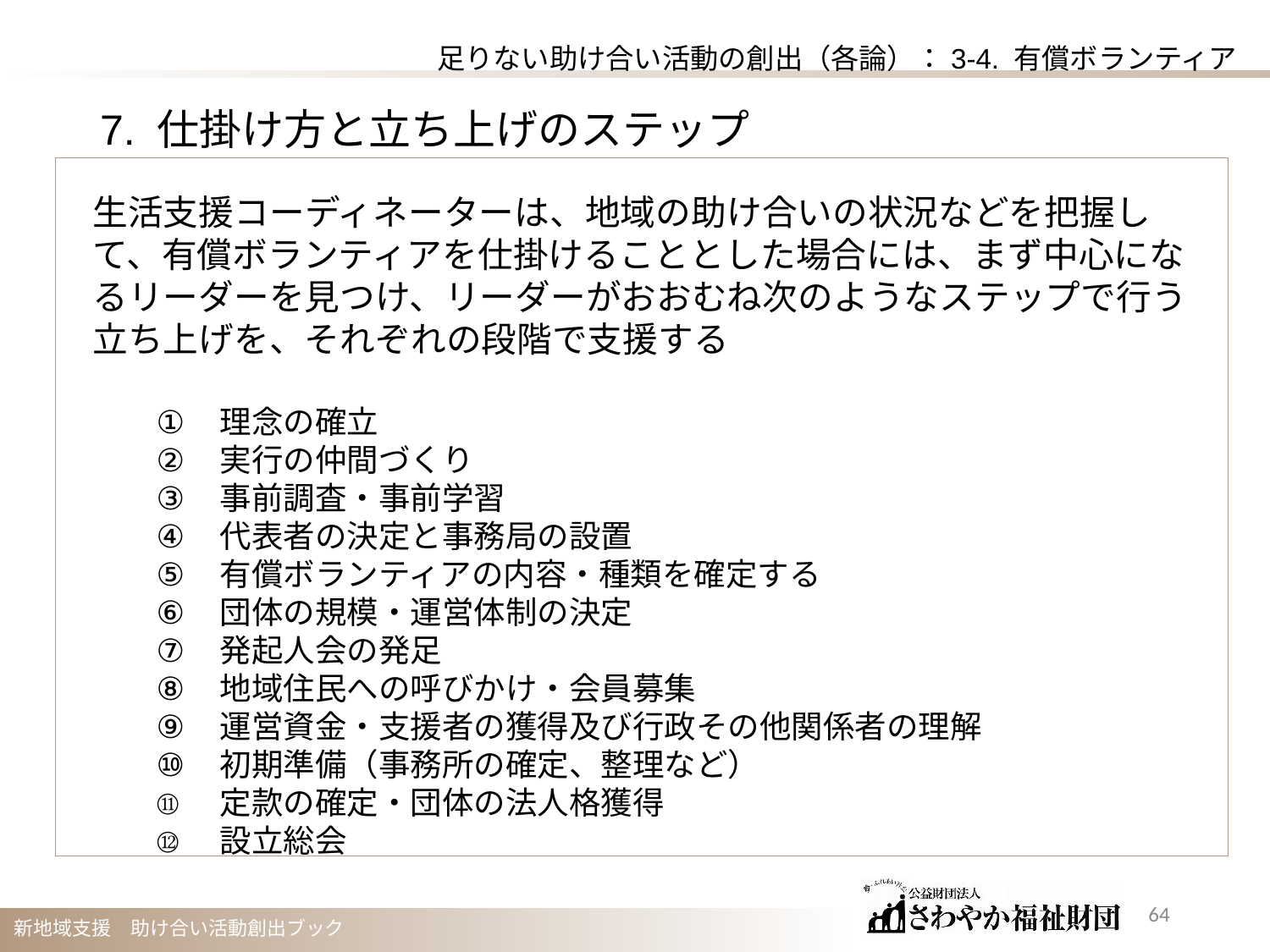

足りない助け合い活動の創出（各論）：3-4. 有償ボランティア
7. 仕掛け方と立ち上げのステップ

生活支援コーディネーターは、地域の助け合いの状況などを把握して、有償ボランティアを仕掛けることとした場合には、まず中心になるリーダーを見つけ、リーダーがおおむね次のようなステップで行う立ち上げを、それぞれの段階で支援する

理念の確立
実行の仲間づくり
事前調査・事前学習
代表者の決定と事務局の設置
有償ボランティアの内容・種類を確定する
団体の規模・運営体制の決定
発起人会の発足
地域住民への呼びかけ・会員募集
運営資金・支援者の獲得及び行政その他関係者の理解
初期準備（事務所の確定、整理など）
定款の確定・団体の法人格獲得
設立総会
64